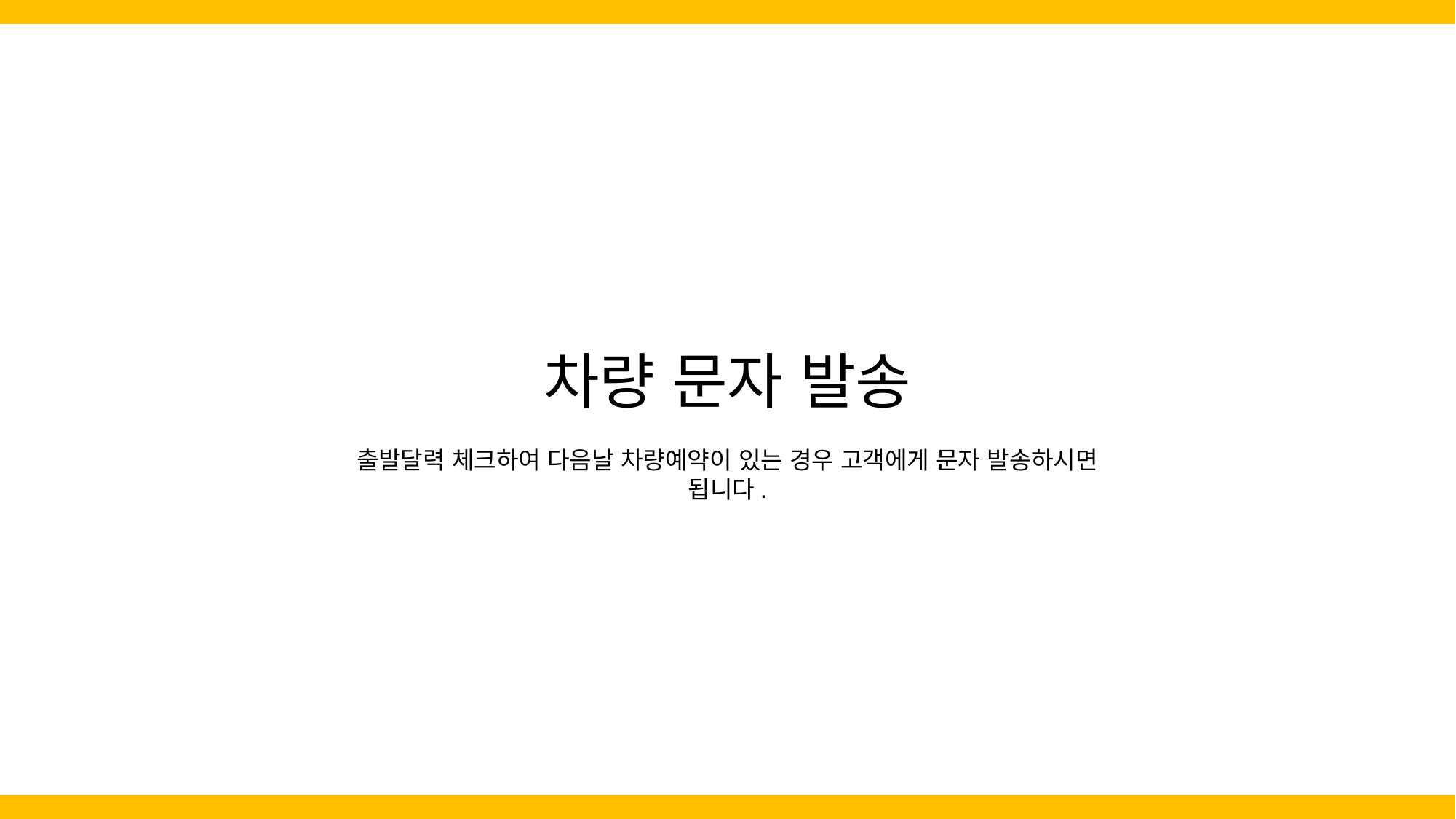

차량 문자 발송

출발달력 체크하여 다음날 차량예약이 있는 경우 고객에게 문자 발송하시면 됩니다.